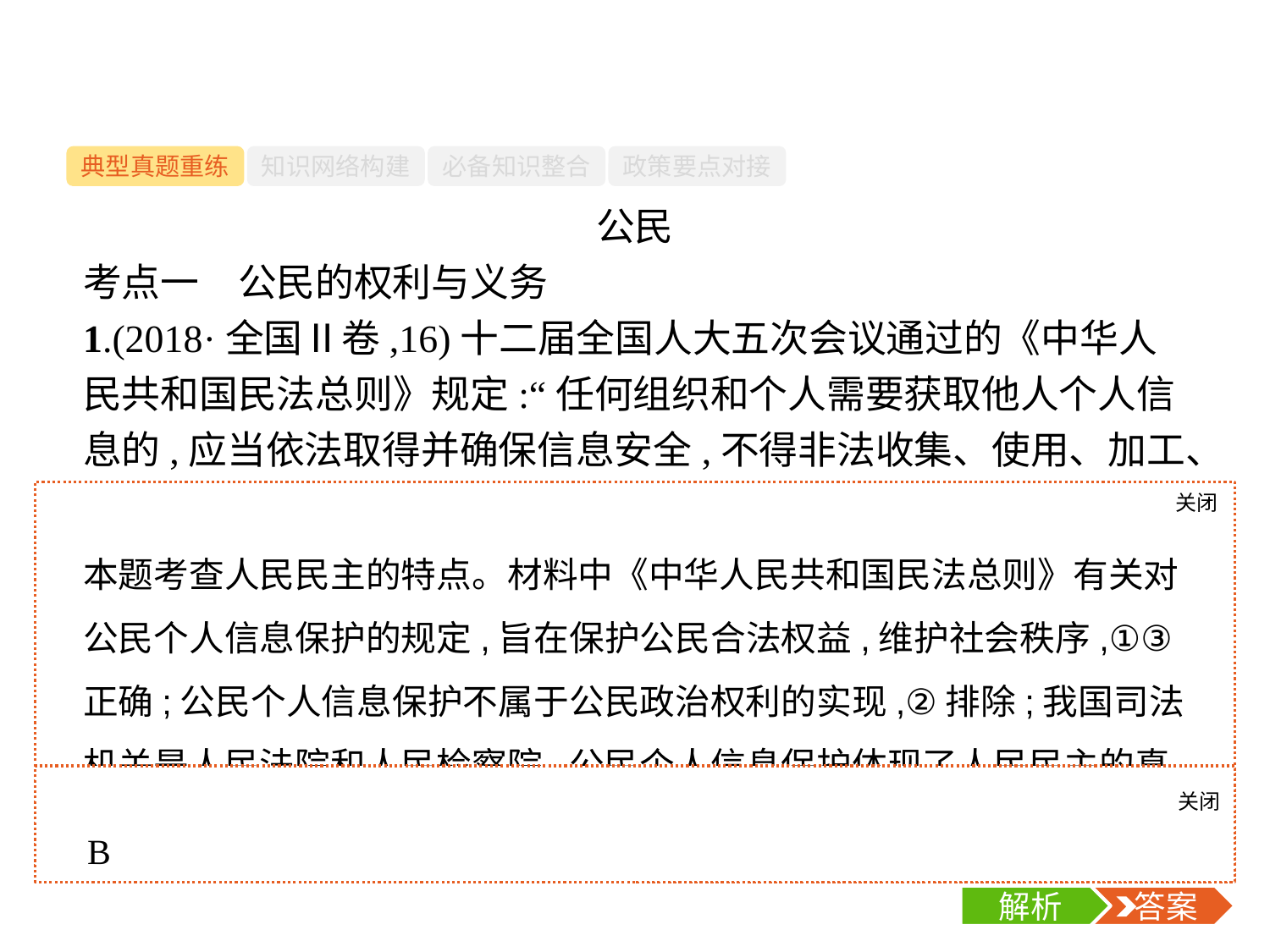

-2-
典型真题重练
知识网络构建
必备知识整合
政策要点对接
公民
考点一　公民的权利与义务
1.(2018·全国Ⅱ卷,16)十二届全国人大五次会议通过的《中华人民共和国民法总则》规定:“任何组织和个人需要获取他人个人信息的,应当依法取得并确保信息安全,不得非法收集、使用、加工、传输他人个人信息,不得非法买卖、提供或者公开他人个人信息。”这一条款的确立旨在(　　)
①保护公民合法权益　②实现公民政治权利　③维护社会秩序　④促进司法公正
A.①②	B.①③	C.②④	D.③④

关闭
解析

本题考查人民民主的特点。材料中《中华人民共和国民法总则》有关对公民个人信息保护的规定,旨在保护公民合法权益,维护社会秩序,①③正确;公民个人信息保护不属于公民政治权利的实现,②排除;我国司法机关是人民法院和人民检察院,公民个人信息保护体现了人民民主的真实性,④观点不符合题意。

关闭
解析
  答案

B
解析
  答案